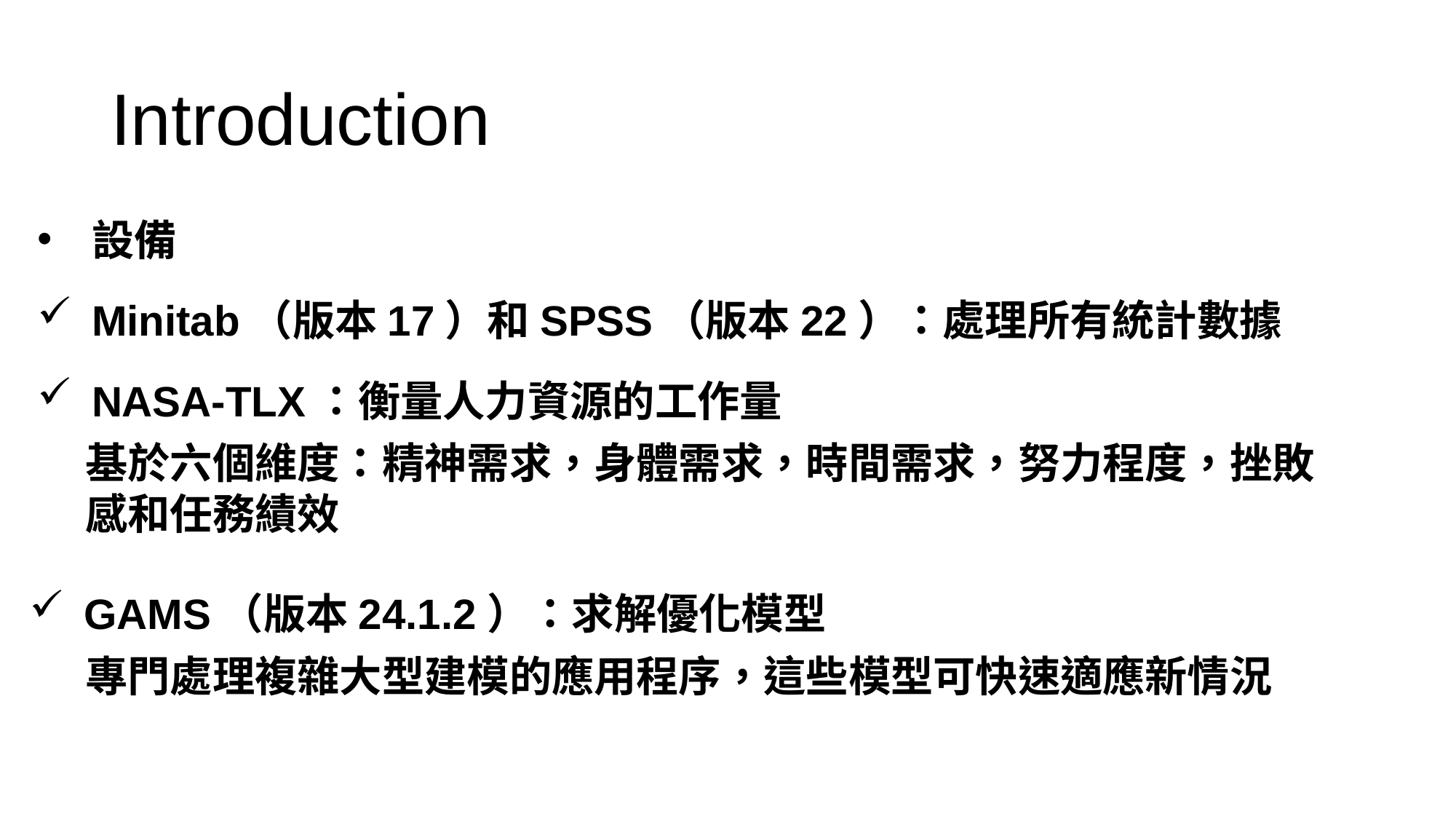

Introduction
設備
Minitab（版本17）和SPSS（版本22）：處理所有統計數據
NASA-TLX：衡量人力資源的工作量
基於六個維度：精神需求，身體需求，時間需求，努力程度，挫敗感和任務績效
GAMS（版本24.1.2）：求解優化模型
專門處理複雜大型建模的應用程序，這些模型可快速適應新情況